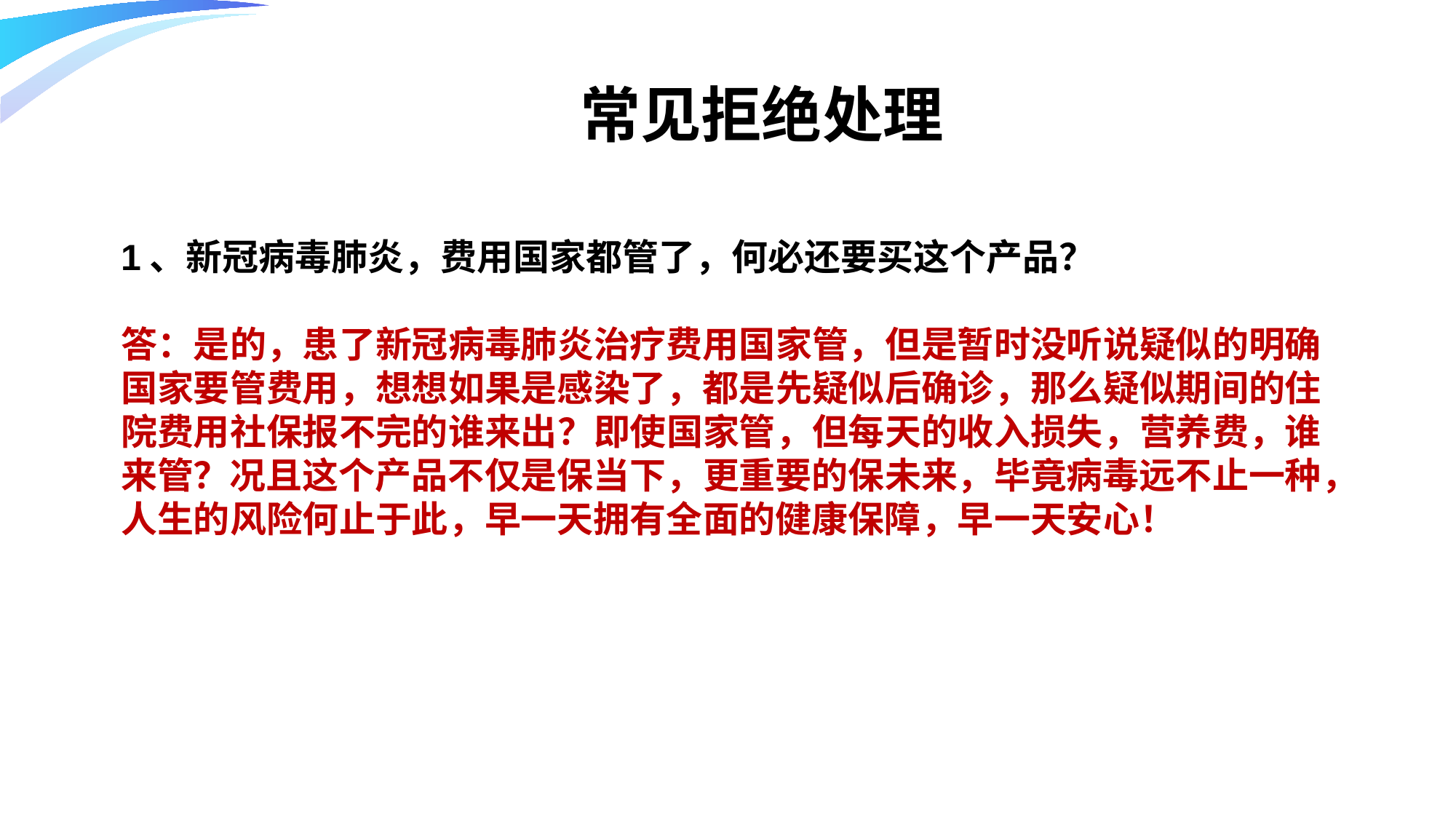

常见拒绝处理
1、新冠病毒肺炎，费用国家都管了，何必还要买这个产品？

答：是的，患了新冠病毒肺炎治疗费用国家管，但是暂时没听说疑似的明确国家要管费用，想想如果是感染了，都是先疑似后确诊，那么疑似期间的住院费用社保报不完的谁来出？即使国家管，但每天的收入损失，营养费，谁来管？况且这个产品不仅是保当下，更重要的保未来，毕竟病毒远不止一种，人生的风险何止于此，早一天拥有全面的健康保障，早一天安心！